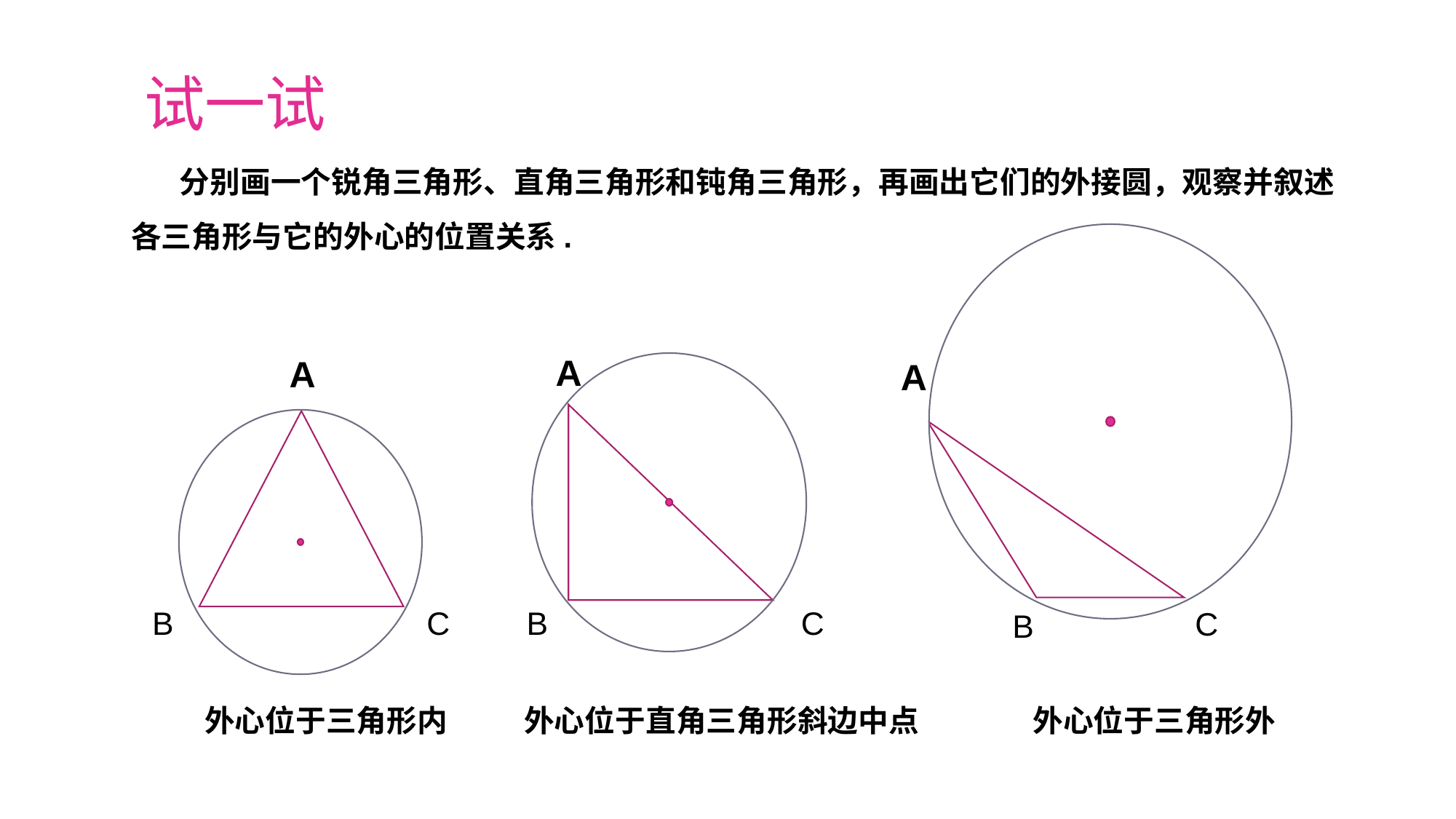

试一试
      分别画一个锐角三角形、直角三角形和钝角三角形，再画出它们的外接圆，观察并叙述各三角形与它的外心的位置关系.

A
A
A

B
C
B
C
C
B
外心位于三角形内
外心位于直角三角形斜边中点
外心位于三角形外